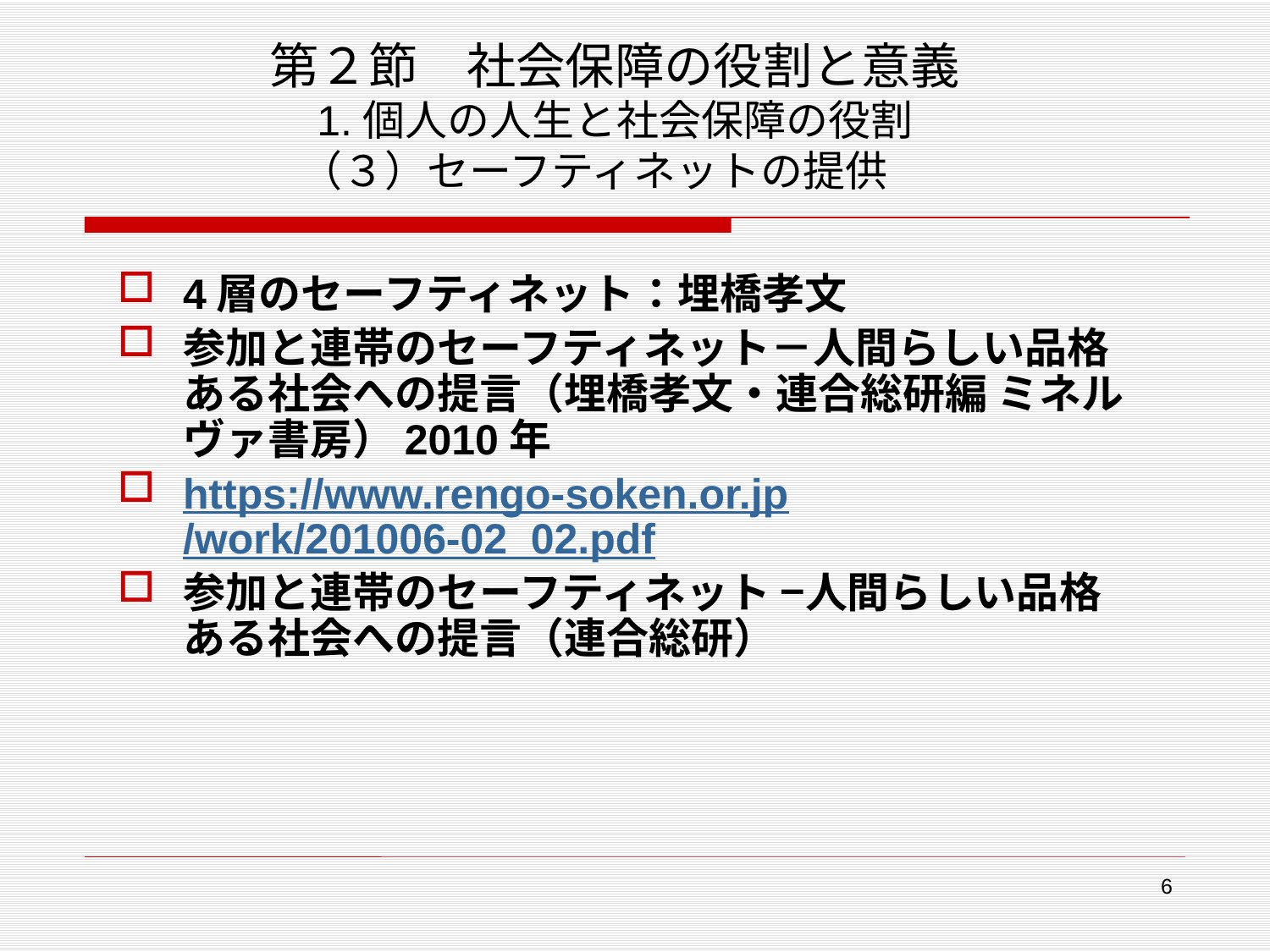

# 第２節　社会保障の役割と意義 1.個人の人生と社会保障の役割 （３）セーフティネットの提供
4層のセーフティネット：埋橋孝文
参加と連帯のセーフティネット－人間らしい品格ある社会への提言（埋橋孝文・連合総研編 ミネルヴァ書房）2010年
https://www.rengo-soken.or.jp/work/201006-02_02.pdf
参加と連帯のセーフティネット −人間らしい品格ある社会への提言（連合総研）
6